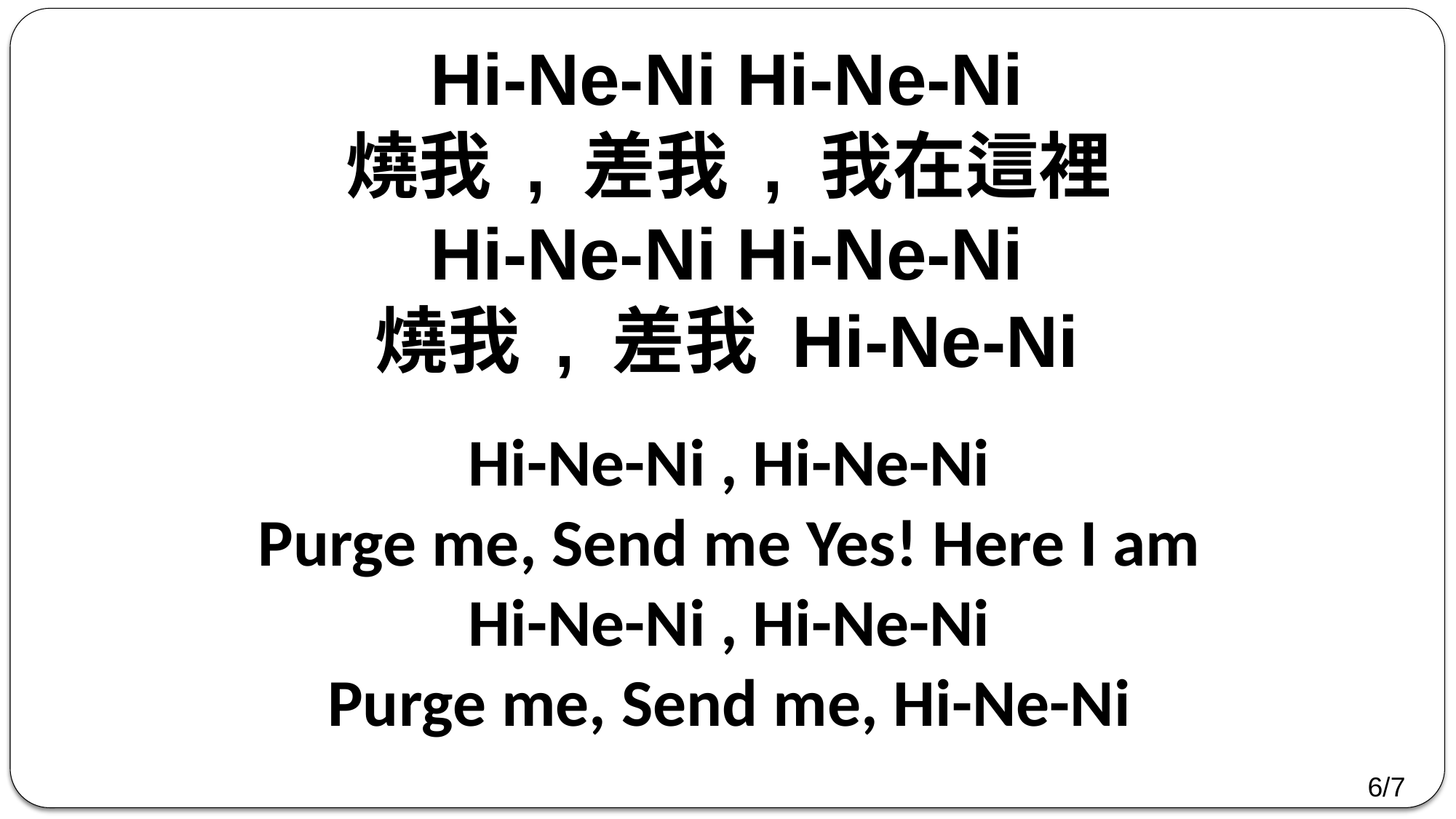

Hi-Ne-Ni Hi-Ne-Ni 
燒我 , 差我 , 我在這裡 
Hi-Ne-Ni Hi-Ne-Ni 
燒我 , 差我 Hi-Ne-Ni
Hi-Ne-Ni , Hi-Ne-Ni 
Purge me, Send me Yes! Here I am 
Hi-Ne-Ni , Hi-Ne-Ni 
Purge me, Send me, Hi-Ne-Ni
6/7